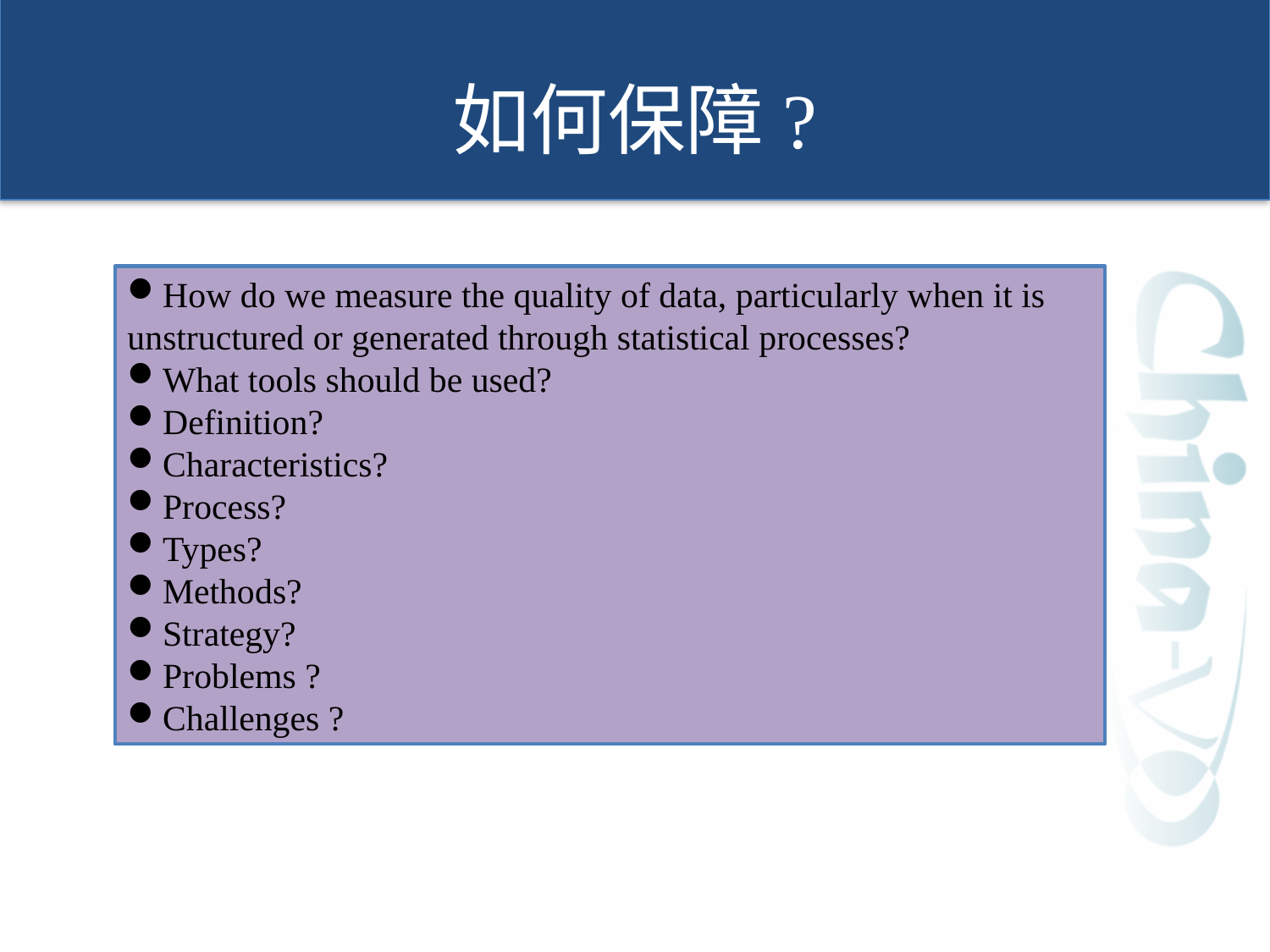

# 如何保障?
How do we measure the quality of data, particularly when it is unstructured or generated through statistical processes?
What tools should be used?
Definition?
Characteristics?
Process?
Types?
Methods?
Strategy?
Problems ?
Challenges ?